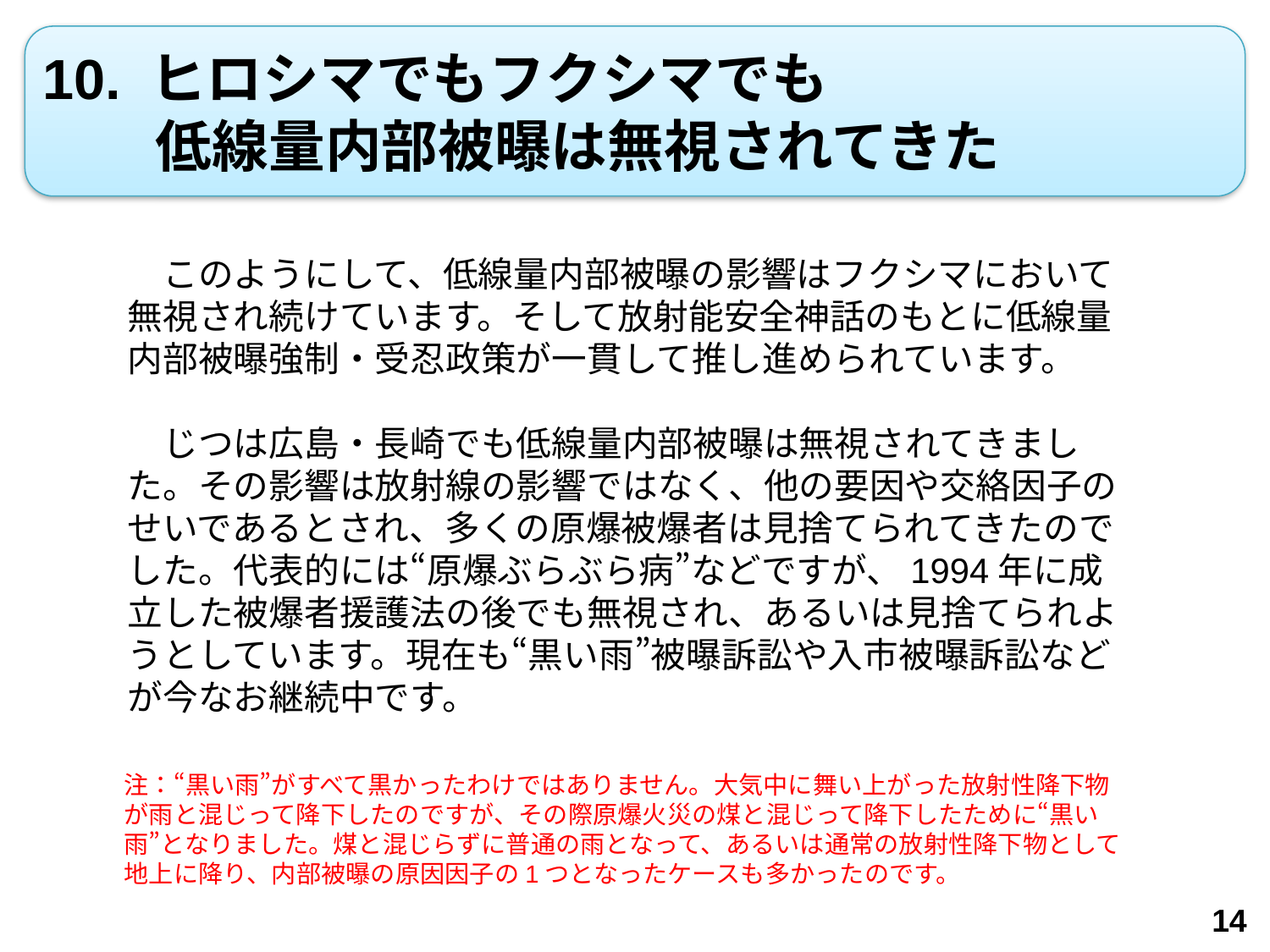

10. ヒロシマでもフクシマでも
　　低線量内部被曝は無視されてきた
　このようにして、低線量内部被曝の影響はフクシマにおいて無視され続けています。そして放射能安全神話のもとに低線量内部被曝強制・受忍政策が一貫して推し進められています。

　じつは広島・長崎でも低線量内部被曝は無視されてきました。その影響は放射線の影響ではなく、他の要因や交絡因子のせいであるとされ、多くの原爆被爆者は見捨てられてきたのでした。代表的には“原爆ぶらぶら病”などですが、1994年に成立した被爆者援護法の後でも無視され、あるいは見捨てられようとしています。現在も“黒い雨”被曝訴訟や入市被曝訴訟などが今なお継続中です。
注：“黒い雨”がすべて黒かったわけではありません。大気中に舞い上がった放射性降下物が雨と混じって降下したのですが、その際原爆火災の煤と混じって降下したために“黒い雨”となりました。煤と混じらずに普通の雨となって、あるいは通常の放射性降下物として地上に降り、内部被曝の原因因子の1つとなったケースも多かったのです。
14